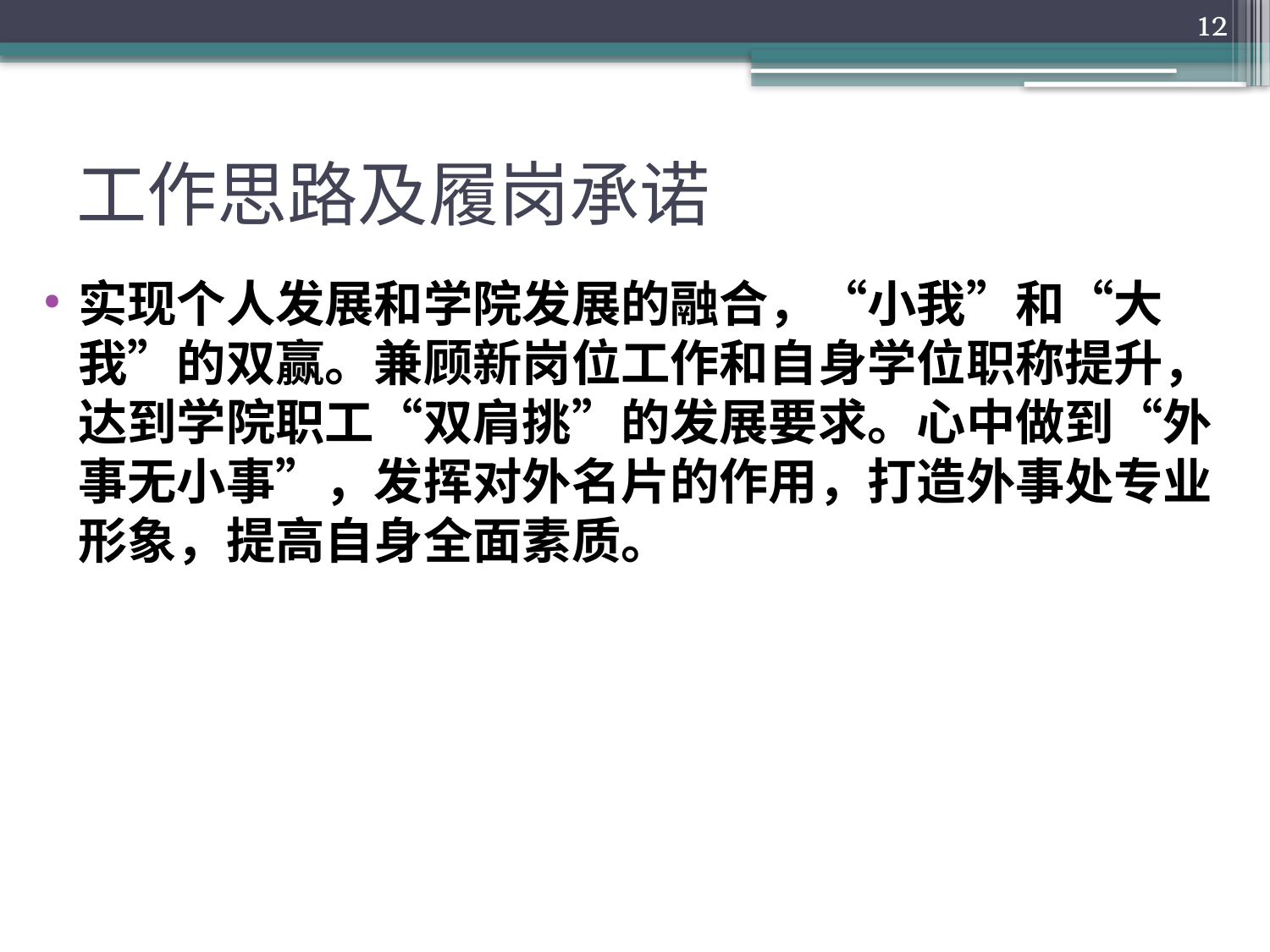

12
# 工作思路及履岗承诺
实现个人发展和学院发展的融合，“小我”和“大我”的双赢。兼顾新岗位工作和自身学位职称提升，达到学院职工“双肩挑”的发展要求。心中做到“外事无小事”，发挥对外名片的作用，打造外事处专业形象，提高自身全面素质。